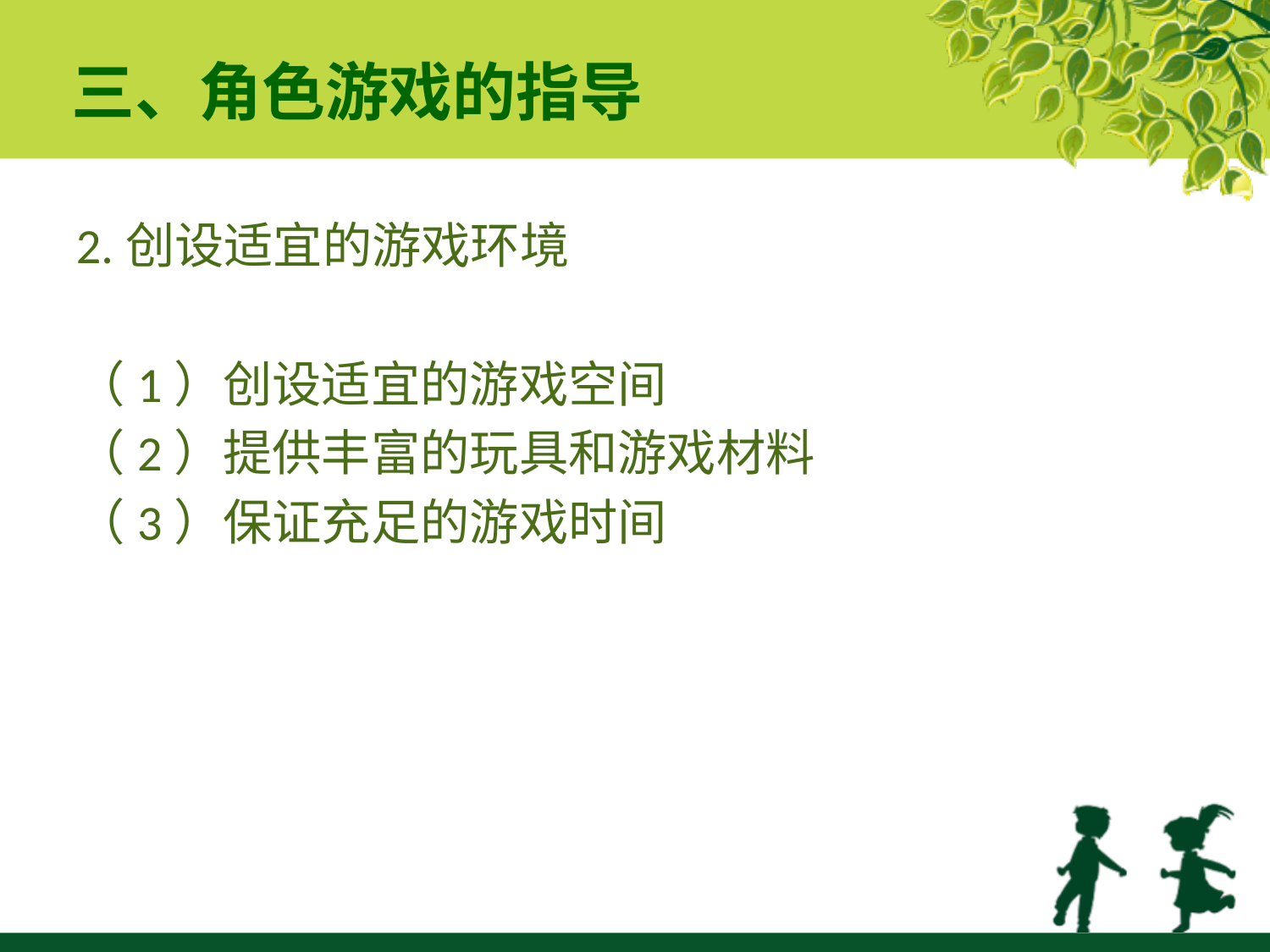

# 三、角色游戏的指导
2.创设适宜的游戏环境

（1）创设适宜的游戏空间
（2）提供丰富的玩具和游戏材料
（3）保证充足的游戏时间